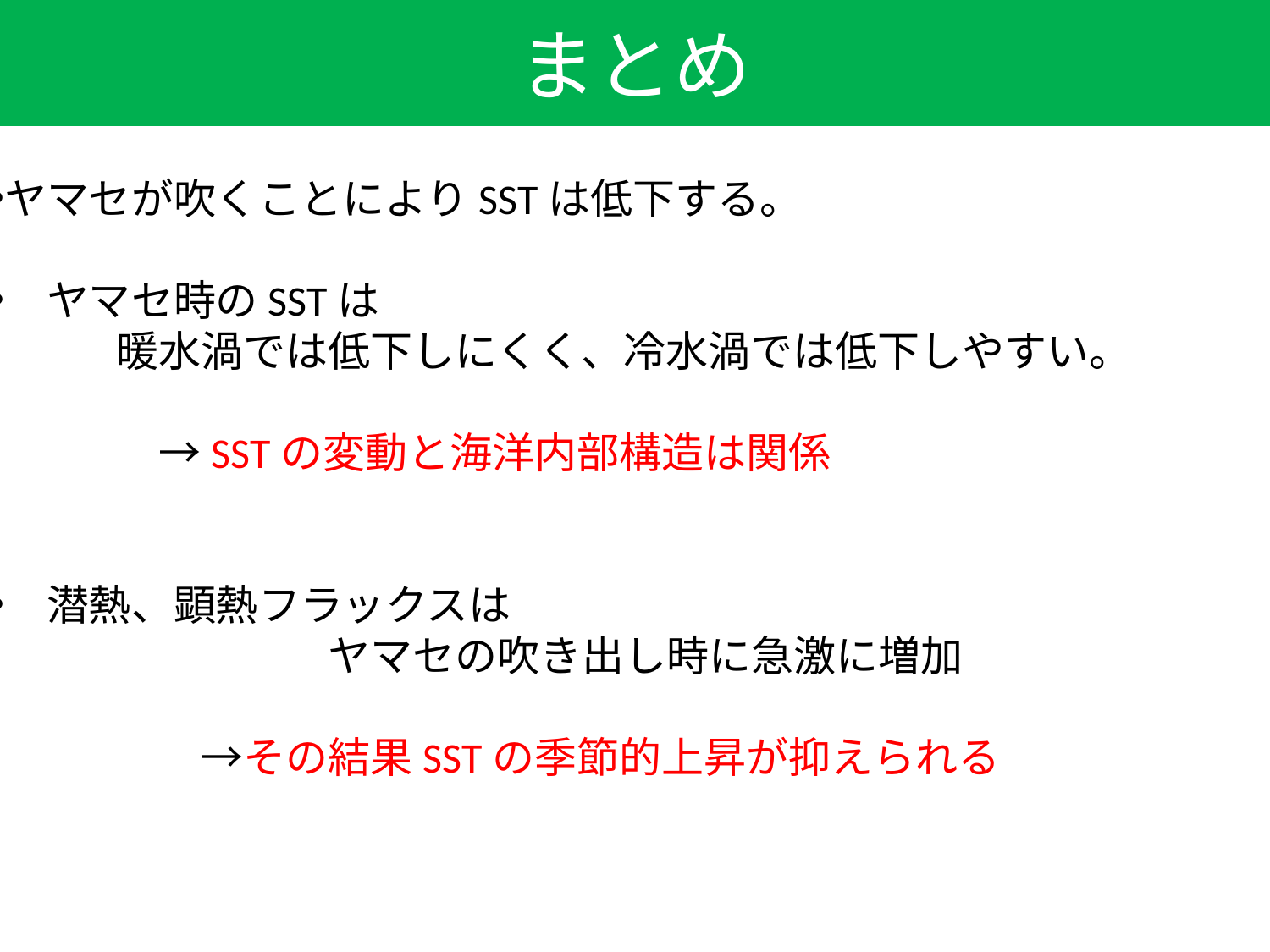

# まとめ
ヤマセが吹くことによりSSTは低下する。

　ヤマセ時のSSTは
　　　暖水渦では低下しにくく、冷水渦では低下しやすい。

　　　　→SSTの変動と海洋内部構造は関係

　潜熱、顕熱フラックスは
　　　　　　　　ヤマセの吹き出し時に急激に増加

　　　　　→その結果SSTの季節的上昇が抑えられる